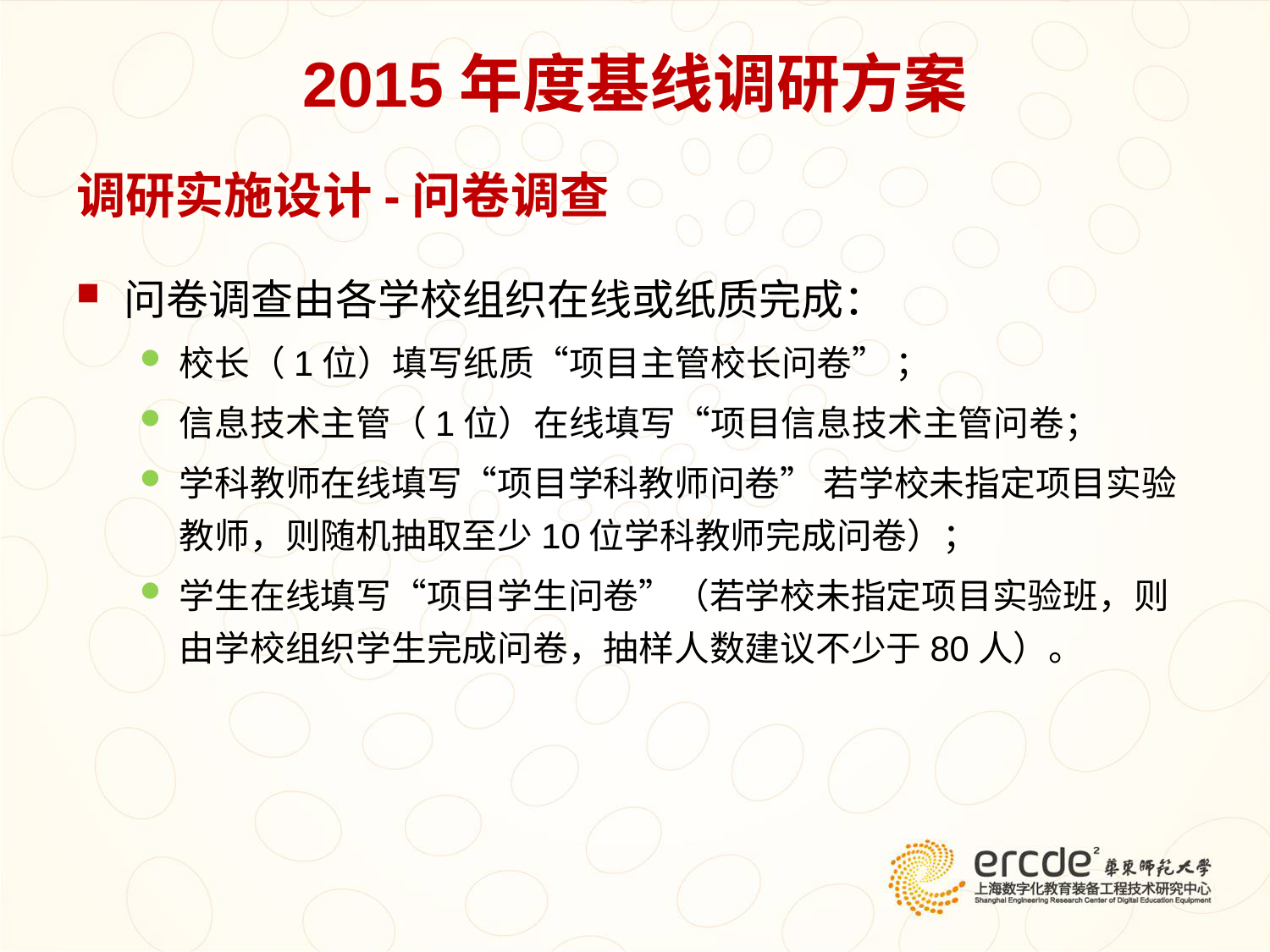

# 2015年度基线调研方案
调研实施设计-问卷调查
问卷调查由各学校组织在线或纸质完成：
校长（1位）填写纸质“项目主管校长问卷” ；
信息技术主管（1位）在线填写“项目信息技术主管问卷；
学科教师在线填写“项目学科教师问卷” 若学校未指定项目实验教师，则随机抽取至少10位学科教师完成问卷）；
学生在线填写“项目学生问卷”（若学校未指定项目实验班，则由学校组织学生完成问卷，抽样人数建议不少于80人）。